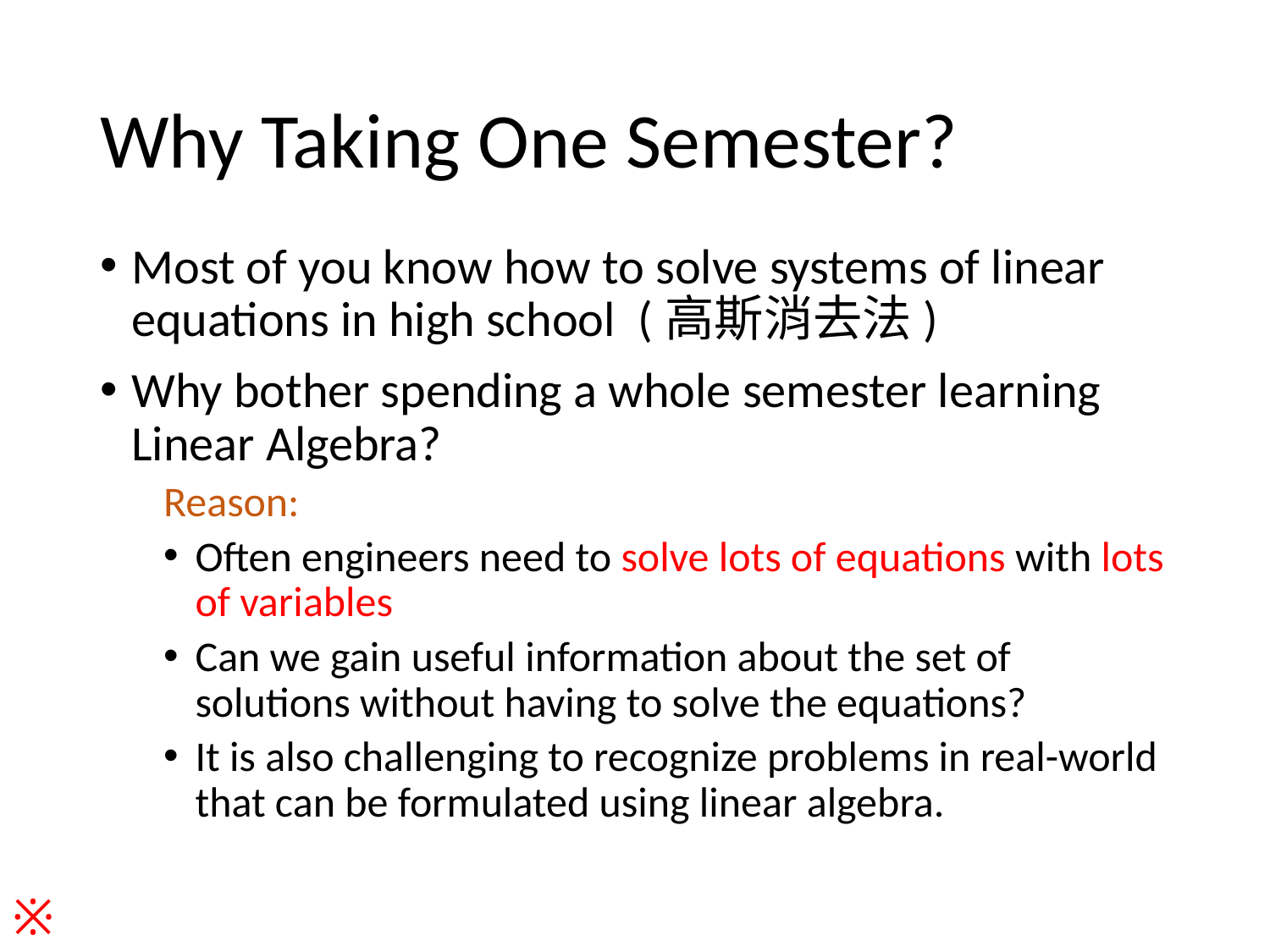

# Why Taking One Semester?
Most of you know how to solve systems of linear equations in high school  (高斯消去法)
Why bother spending a whole semester learning Linear Algebra?
Reason:
Often engineers need to solve lots of equations with lots of variables
Can we gain useful information about the set of solutions without having to solve the equations?
It is also challenging to recognize problems in real-world that can be formulated using linear algebra.
※